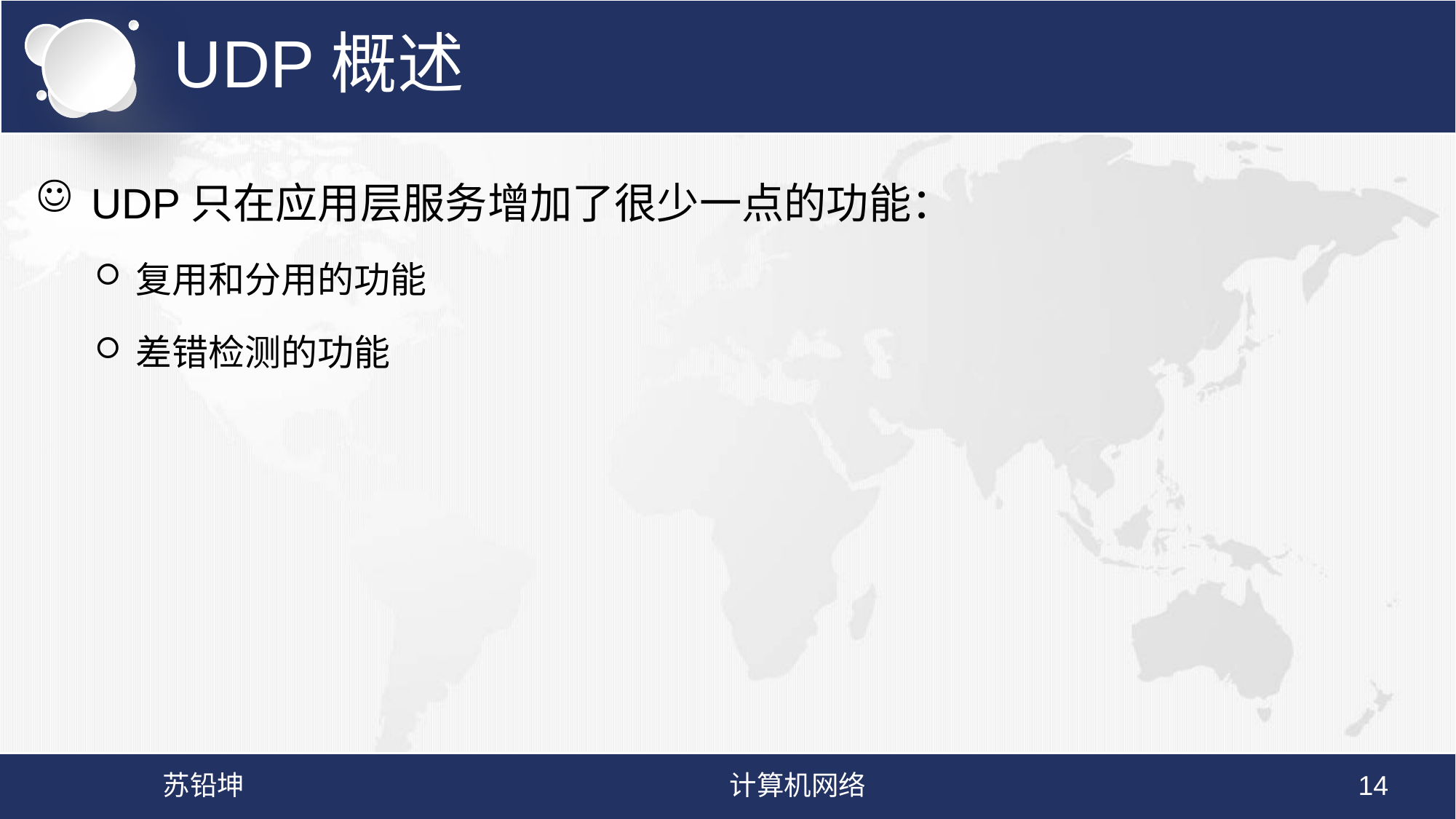

# UDP概述

UDP只在应用层服务增加了很少一点的功能：
复用和分用的功能
差错检测的功能
苏铅坤
计算机网络
14